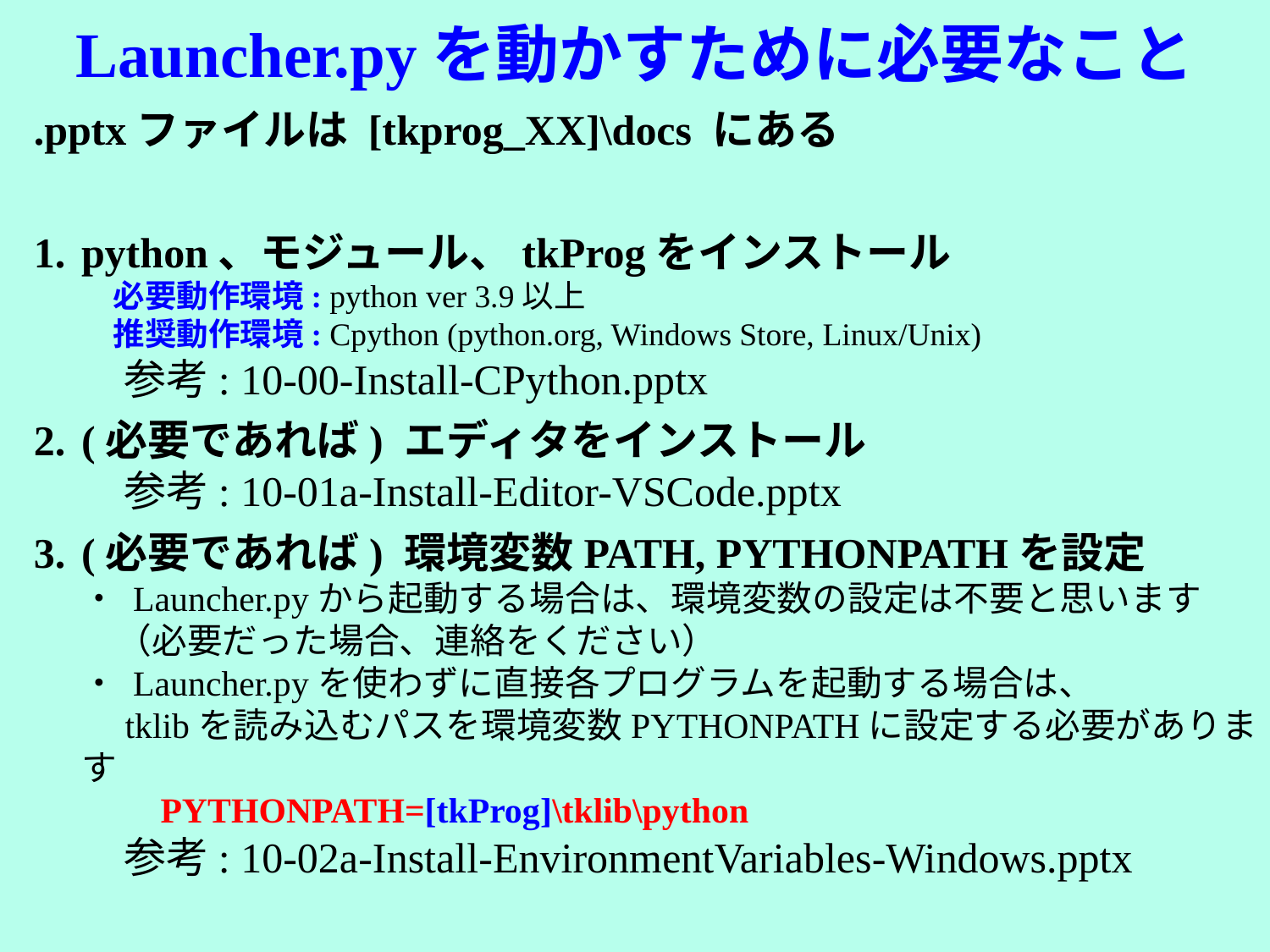

# Launcher.pyを動かすために必要なこと
.pptxファイルは [tkprog_XX]\docs にある

python、モジュール、tkProgをインストール
　必要動作環境: python ver 3.9以上
　推奨動作環境: Cpython (python.org, Windows Store, Linux/Unix)
　参考: 10-00-Install-CPython.pptx
(必要であれば) エディタをインストール
　参考: 10-01a-Install-Editor-VSCode.pptx
(必要であれば) 環境変数PATH, PYTHONPATHを設定
・ Launcher.pyから起動する場合は、環境変数の設定は不要と思います
　（必要だった場合、連絡をください）
・ Launcher.pyを使わずに直接各プログラムを起動する場合は、
　tklibを読み込むパスを環境変数PYTHONPATHに設定する必要があります
　　PYTHONPATH=[tkProg]\tklib\python
　参考: 10-02a-Install-EnvironmentVariables-Windows.pptx